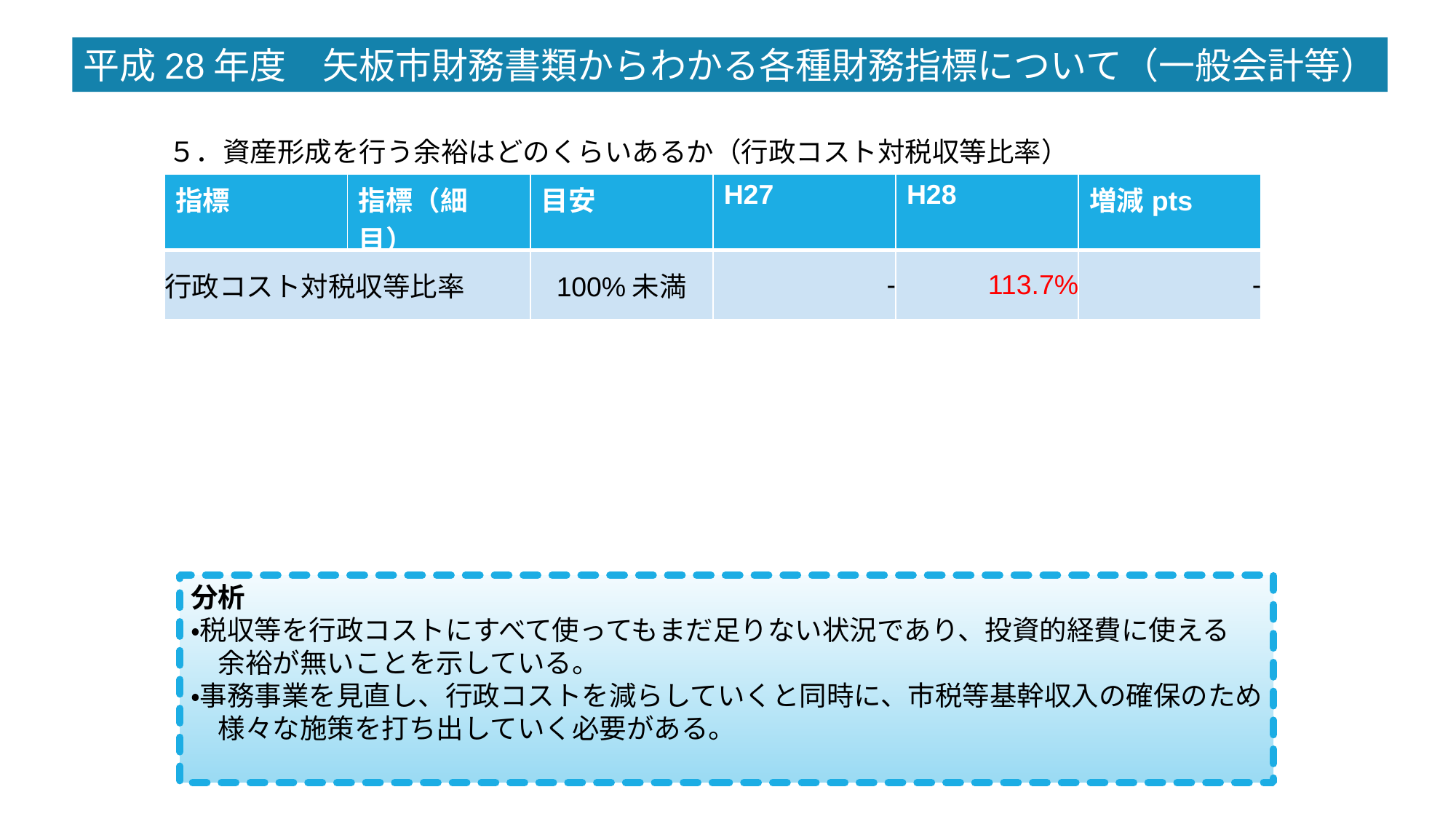

平成28年度　矢板市財務書類からわかる各種財務指標について（一般会計等）
５．資産形成を行う余裕はどのくらいあるか（行政コスト対税収等比率）
| 指標 | 指標（細目） | 目安 | H27 | H28 | 増減pts |
| --- | --- | --- | --- | --- | --- |
| 行政コスト対税収等比率 |  | 100%未満 | - | 113.7% | - |
分析
・税収等を行政コストにすべて使ってもまだ足りない状況であり、投資的経費に使える
　余裕が無いことを示している。
・事務事業を見直し、行政コストを減らしていくと同時に、市税等基幹収入の確保のため
　様々な施策を打ち出していく必要がある。